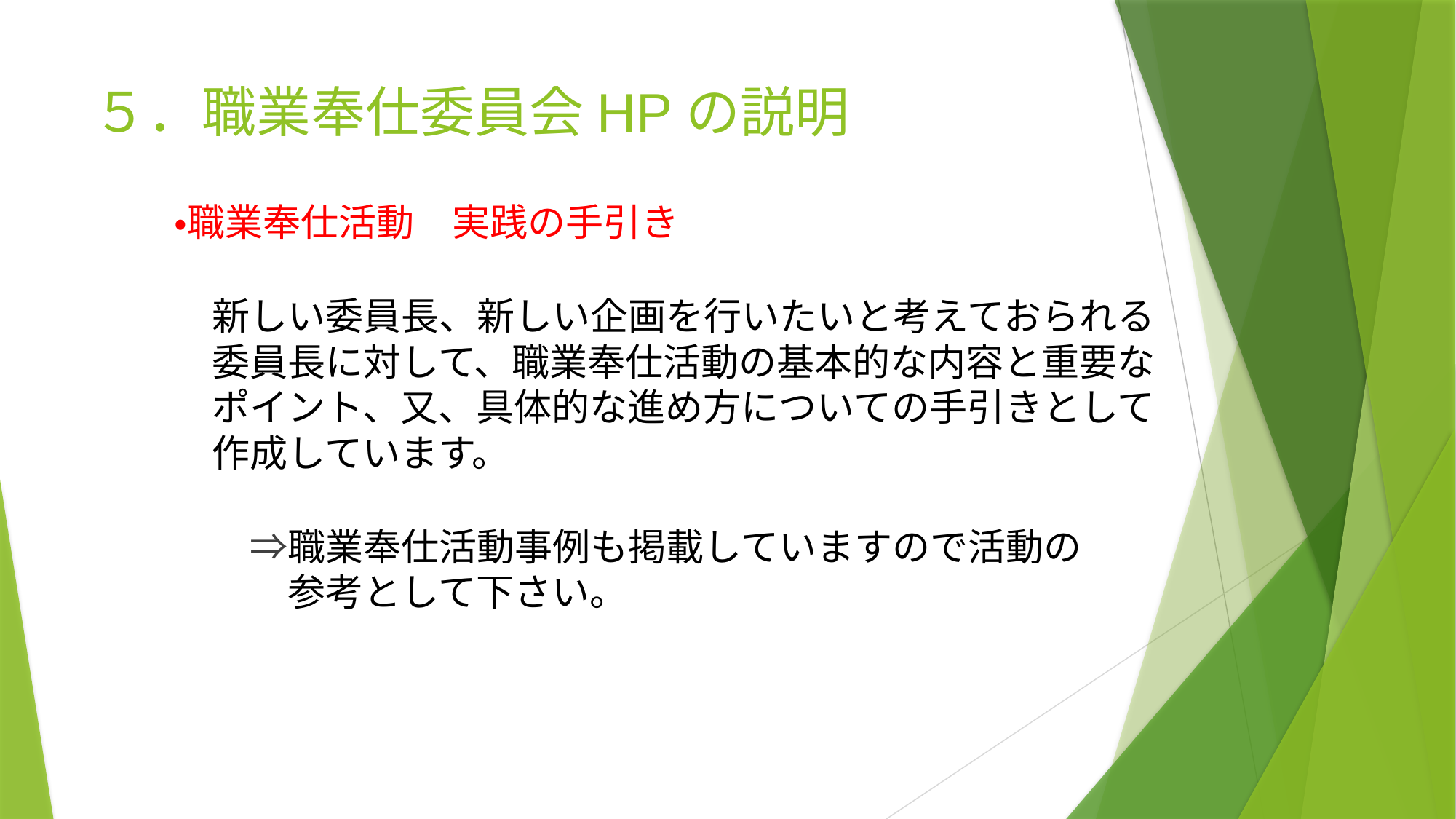

# ５．職業奉仕委員会HPの説明
　・職業奉仕活動　実践の手引き

　　新しい委員長、新しい企画を行いたいと考えておられる
　　委員長に対して、職業奉仕活動の基本的な内容と重要な
　　ポイント、又、具体的な進め方についての手引きとして
　　作成しています。

　　　⇒職業奉仕活動事例も掲載していますので活動の
　　　　参考として下さい。